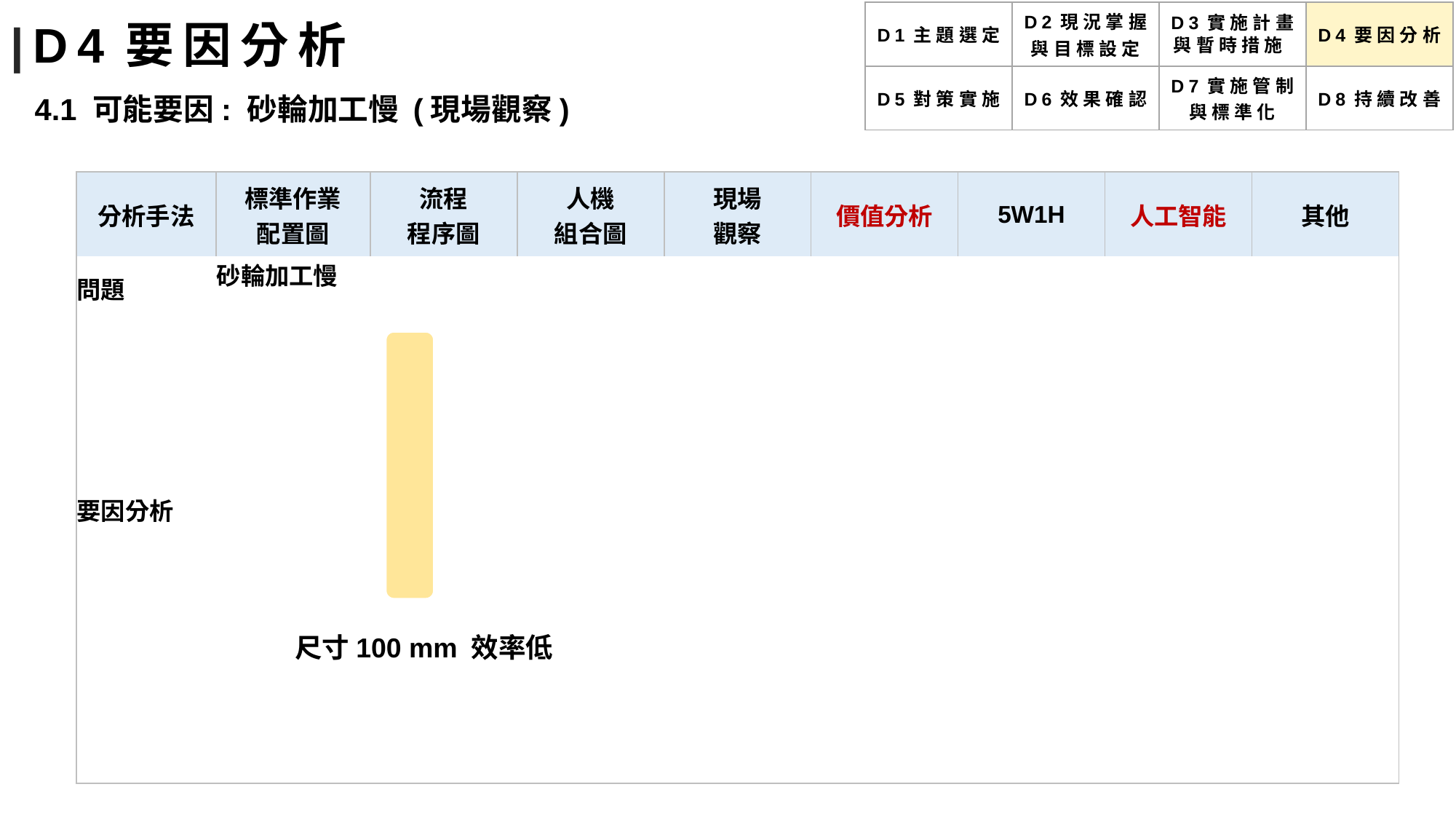

# |D4要因分析
| D1主題選定 | D2現況掌握 與目標設定 | D3實施計畫 與暫時措施 | D4要因分析 |
| --- | --- | --- | --- |
| D5對策實施 | D6效果確認 | D7實施管制 與標準化 | D8持續改善 |
4.1 可能要因: 砂輪加工慢 (現場觀察)
| 分析手法 | 標準作業 配置圖 | 流程 程序圖 | 人機 組合圖 | 現場 觀察 | 價值分析 | 5W1H | 人工智能 | 其他 |
| --- | --- | --- | --- | --- | --- | --- | --- | --- |
| 問題 | 砂輪加工慢 |  |  |  |  |  |  |  |
|  |  |  |  |  |  |  |  |  |
|  |  |  |  |  |  |  |  |  |
|  |  |  |  |  |  |  |  |  |
|  |  |  |  |  |  |  |  |  |
| 要因分析 |  |  |  |  |  |  |  |  |
|  |  |  |  |  |  |  |  |  |
|  |  |  |  |  |  |  |  |  |
|  |  |  |  |  |  |  |  |  |
|  |  |  |  |  |  |  |  |  |
|  |  |  |  |  |  |  |  |  |
|  |  |  |  |  |  |  |  |  |

尺寸100 mm 效率低